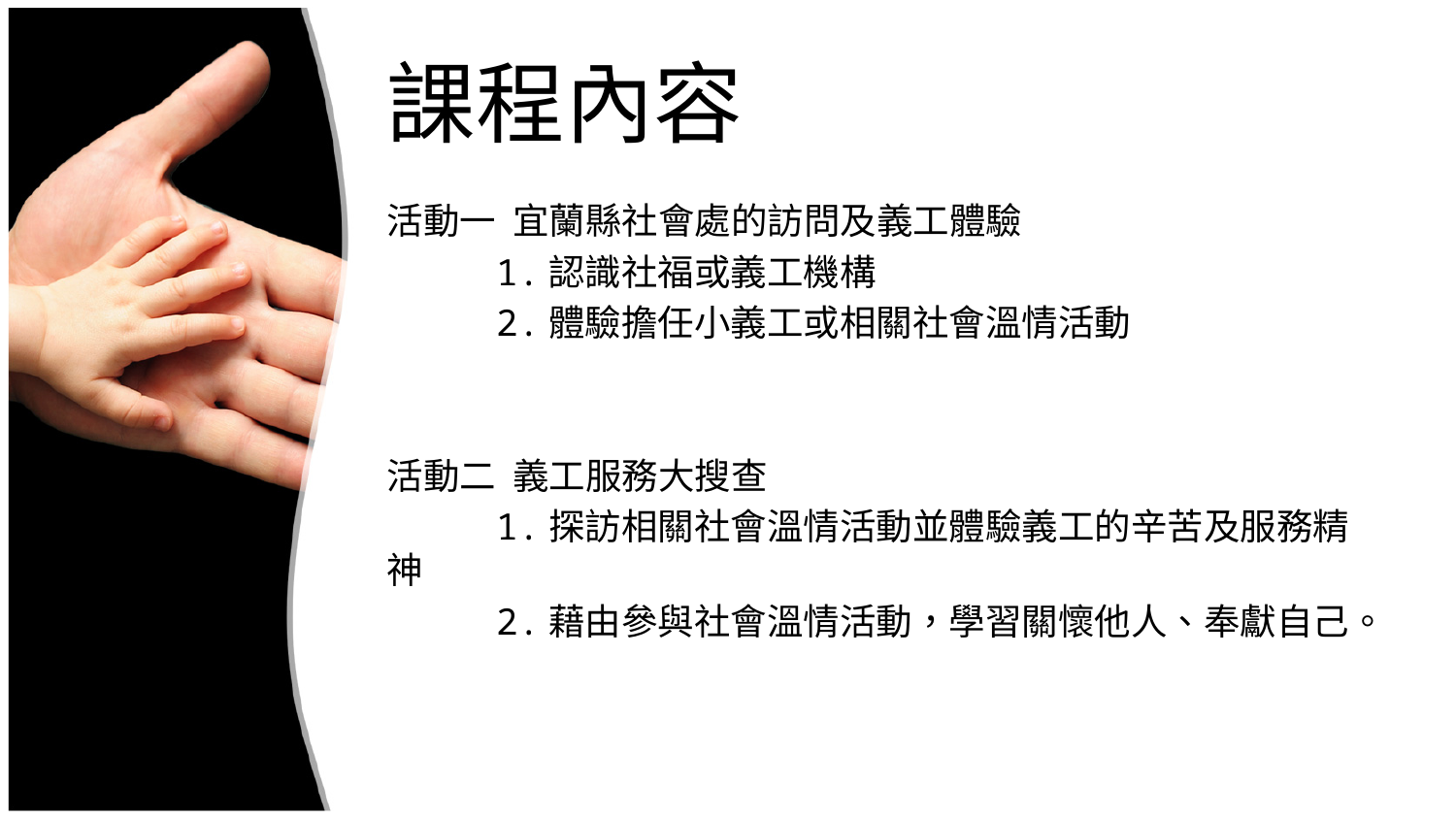

# 課程內容
活動一  宜蘭縣社會處的訪問及義工體驗
     1.認識社福或義工機構
     2.體驗擔任小義工或相關社會溫情活動

活動二  義工服務大搜查
     1.探訪相關社會溫情活動並體驗義工的辛苦及服務精神
     2.藉由參與社會溫情活動，學習關懷他人、奉獻自己。